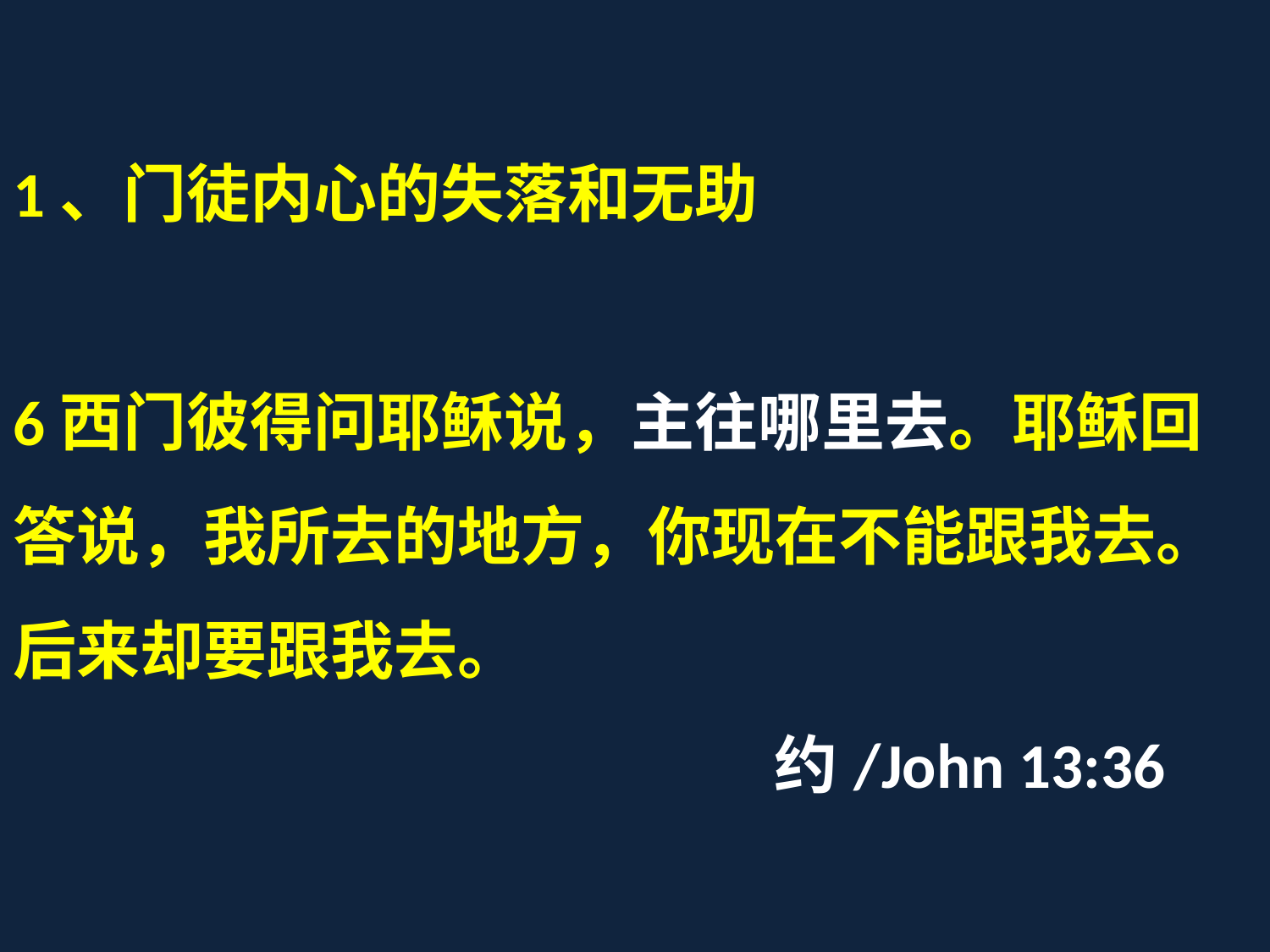

1、门徒内心的失落和无助
6西门彼得问耶稣说，主往哪里去。耶稣回答说，我所去的地方，你现在不能跟我去。后来却要跟我去。
                                                     约/John 13:36